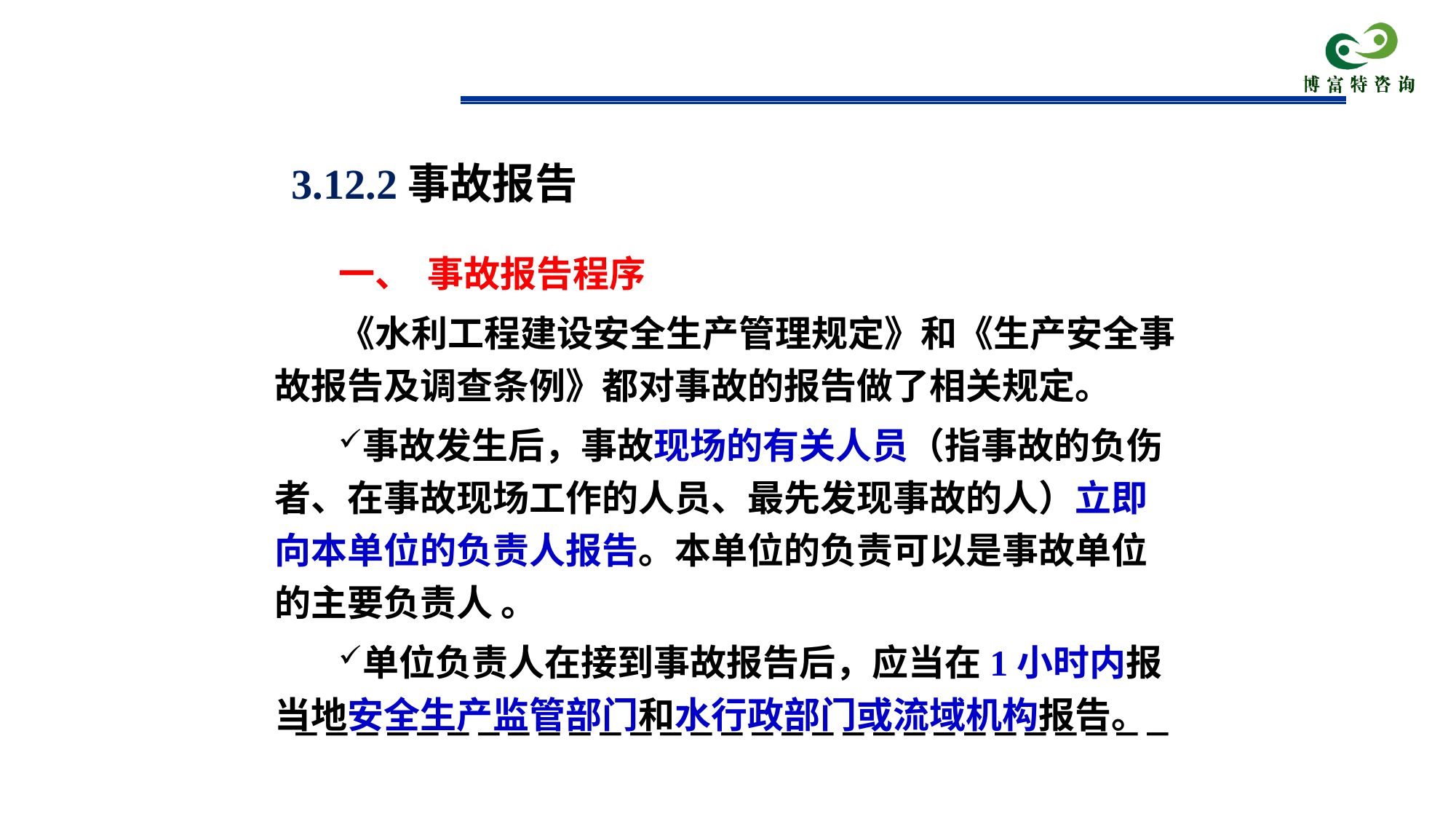

3.12.2事故报告
# 一、  事故报告程序
《水利工程建设安全生产管理规定》和《生产安全事故报告及调查条例》都对事故的报告做了相关规定。
事故发生后，事故现场的有关人员（指事故的负伤者、在事故现场工作的人员、最先发现事故的人）立即向本单位的负责人报告。本单位的负责可以是事故单位的主要负责人 。
单位负责人在接到事故报告后，应当在1小时内报当地安全生产监管部门和水行政部门或流域机构报告。
－－－－－－－－－－－－－－－－－－－－－－－－－－－－－